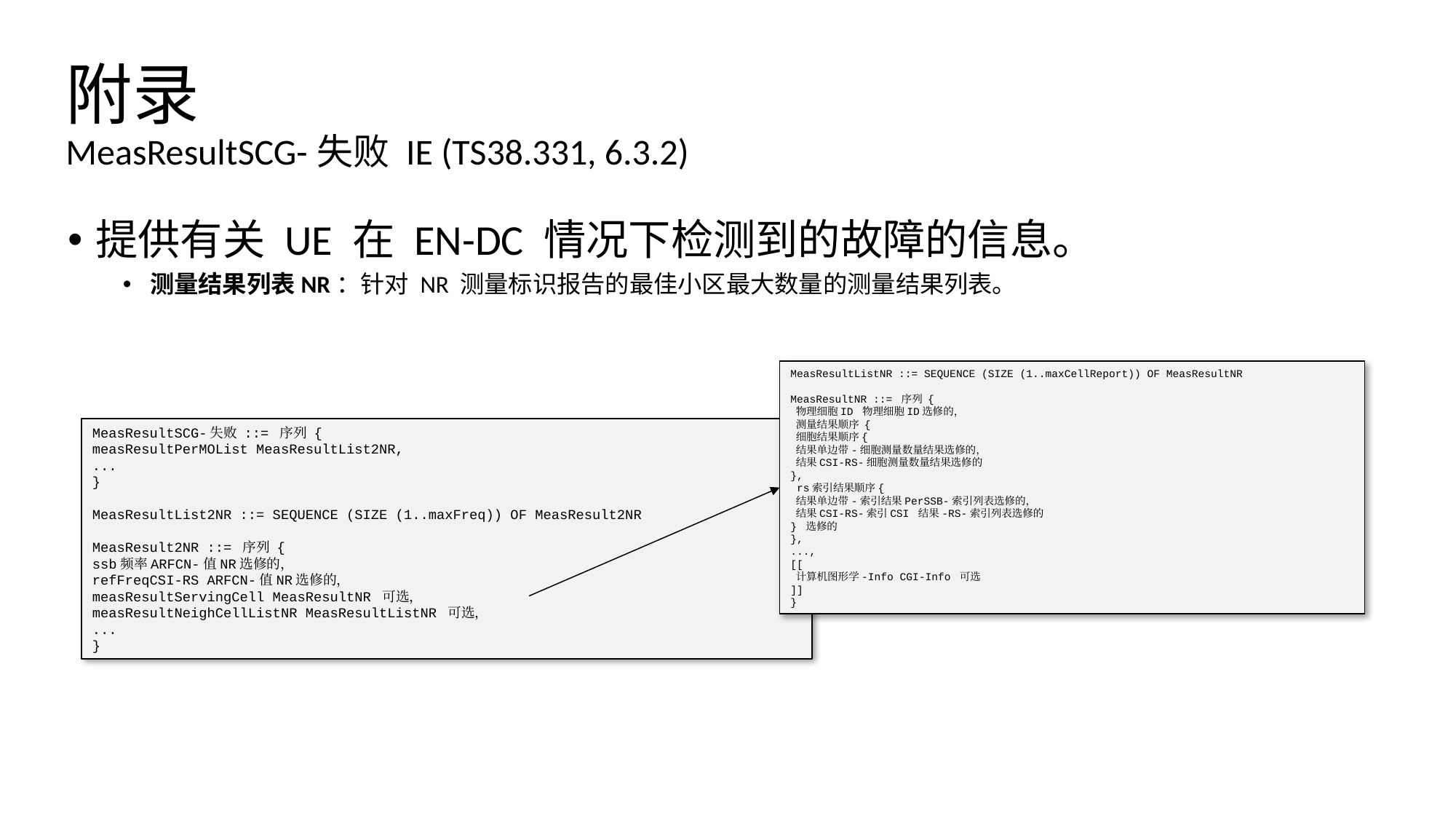

# 附录 MeasResultSCG-失败 IE (TS38.331, 6.3.2)
提供有关 UE 在 EN-DC 情况下检测到的故障的信息。
测量结果列表NR：针对 NR 测量标识报告的最佳小区最大数量的测量结果列表。

MeasResultListNR ::= SEQUENCE (SIZE (1..maxCellReport)) OF MeasResultNR

MeasResultNR ::= 序列 {
 物理细胞ID 物理细胞ID选修的，
 测量结果顺序 {
 细胞结果顺序{
 结果单边带-细胞测量数量结果选修的，
 结果CSI-RS-细胞测量数量结果选修的
},
 rs索引结果顺序{
 结果单边带-索引结果PerSSB-索引列表选修的，
 结果CSI-RS-索引CSI 结果-RS-索引列表选修的
} 选修的
},
...,
[[
 计算机图形学-Info CGI-Info 可选
]]
}
MeasResultSCG-失败 ::= 序列 {
measResultPerMOList MeasResultList2NR,
...
}

MeasResultList2NR ::= SEQUENCE (SIZE (1..maxFreq)) OF MeasResult2NR

MeasResult2NR ::= 序列 {
ssb频率ARFCN-值NR选修的，
refFreqCSI-RS ARFCN-值NR选修的，
measResultServingCell MeasResultNR 可选，
measResultNeighCellListNR MeasResultListNR 可选，
...
}